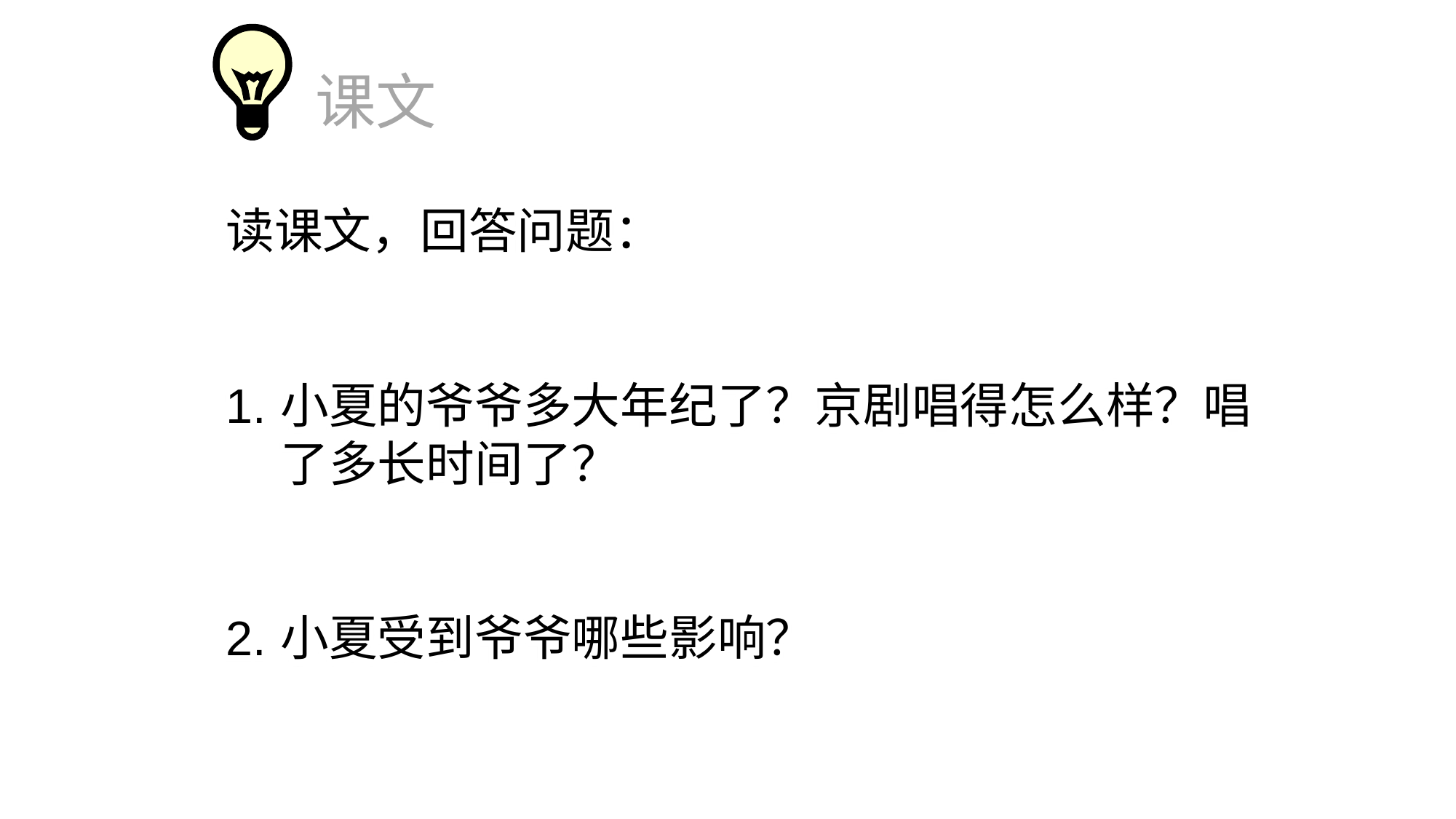

课文
读课文，回答问题：

小夏的爷爷多大年纪了？京剧唱得怎么样？唱了多长时间了？

小夏受到爷爷哪些影响？